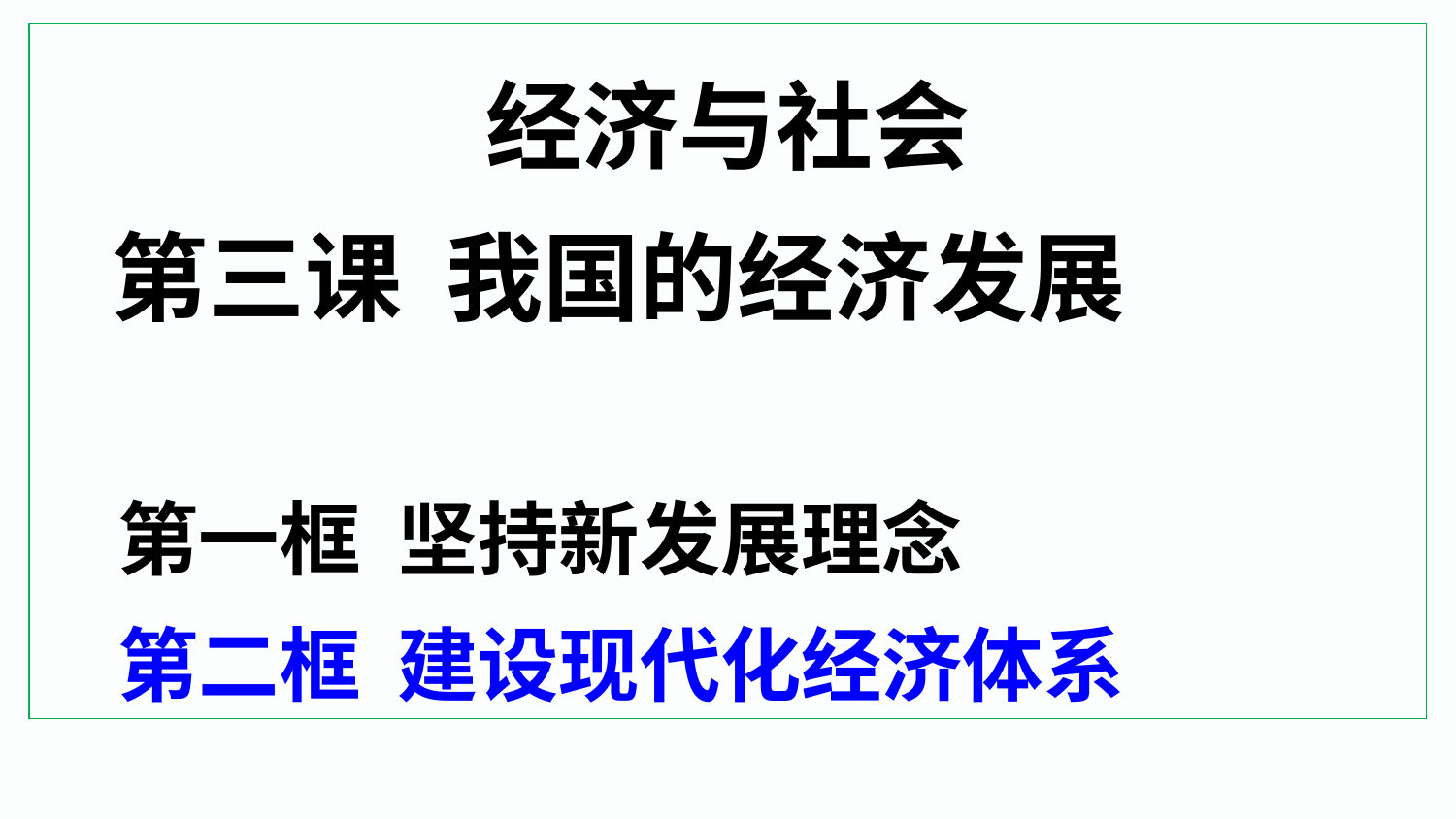

经济与社会
  第三课  我国的经济发展

   第一框  坚持新发展理念
   第二框  建设现代化经济体系